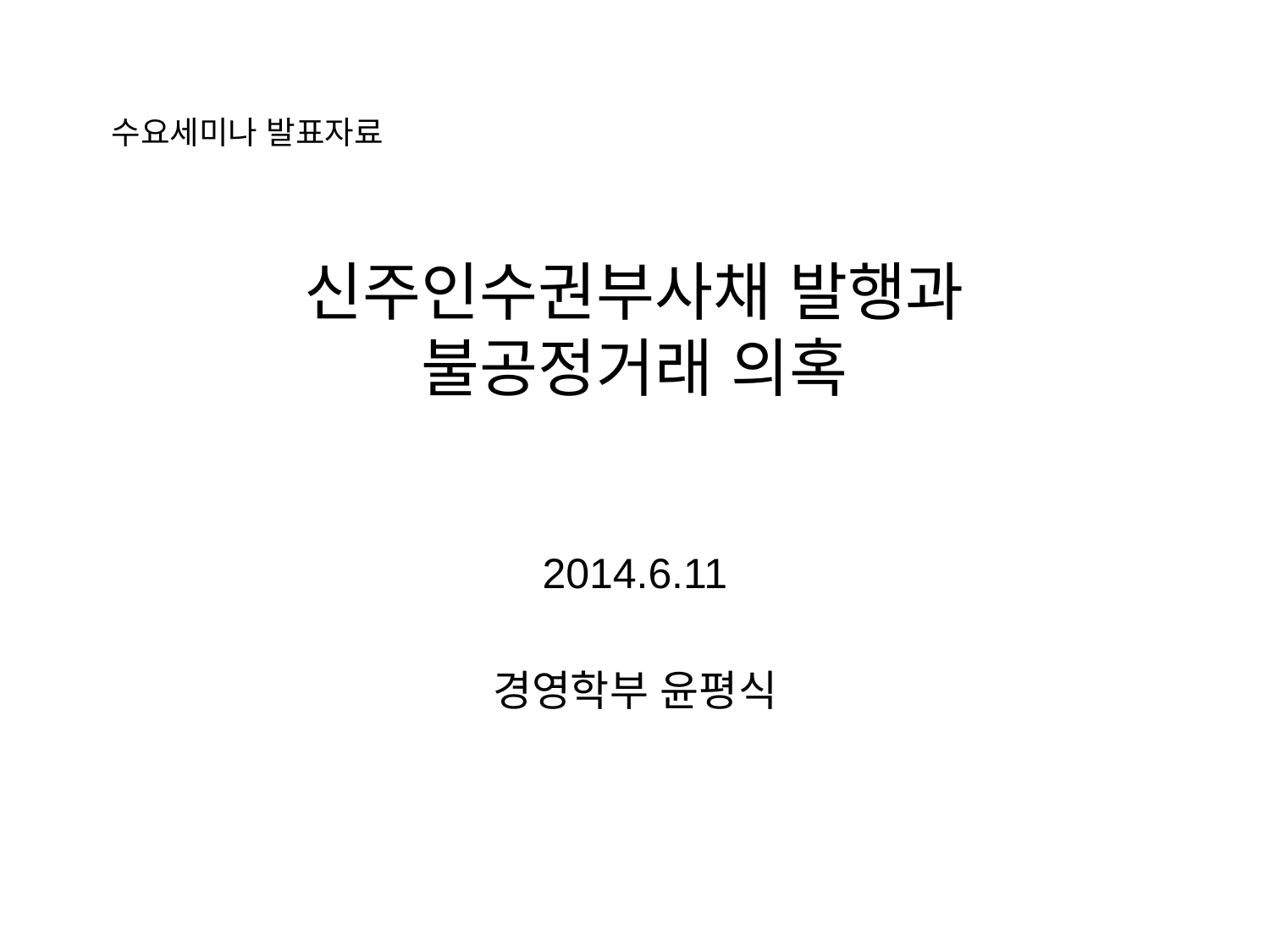

수요세미나 발표자료
# 신주인수권부사채 발행과 불공정거래 의혹
2014.6.11

경영학부 윤평식